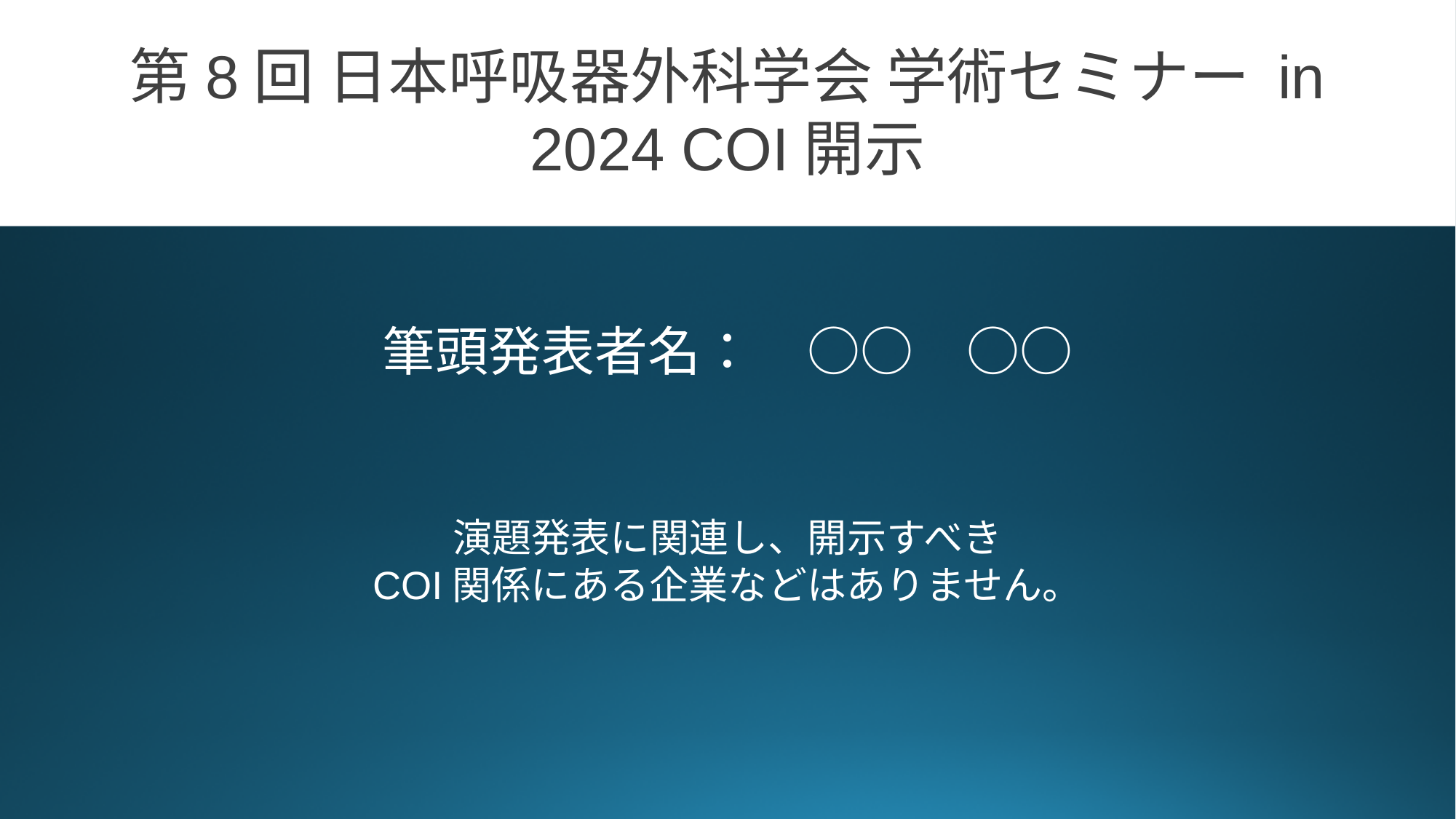

第8回 日本呼吸器外科学会 学術セミナー in 2024 COI開示

筆頭発表者名：　○○　○○
演題発表に関連し、開示すべき
COI関係にある企業などはありません。